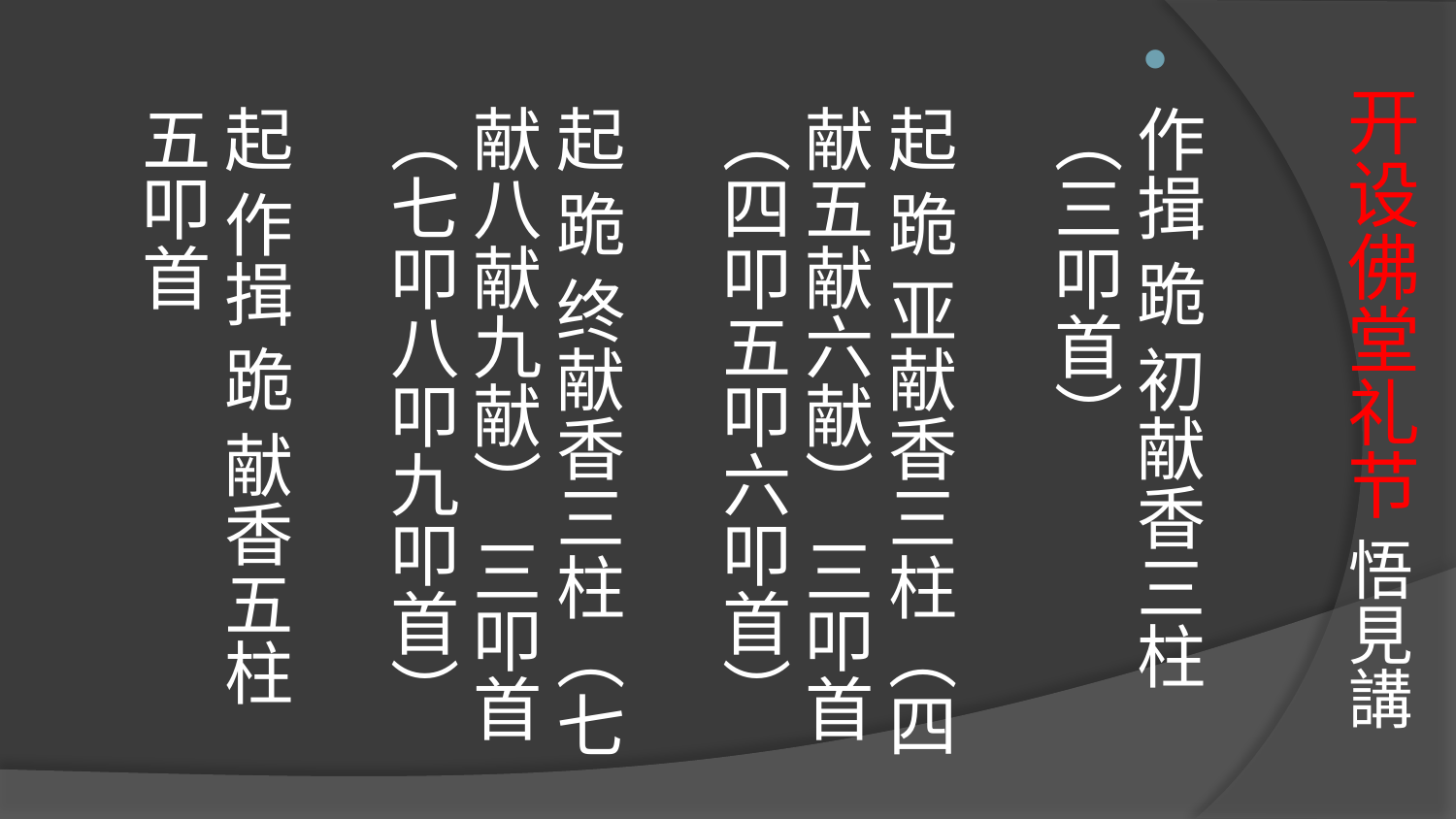

# 开设佛堂礼节 悟見講
作揖 跪 初献香三柱 （三叩首）
起 跪 亚献香三柱（四献五献六献） 三叩首（四叩五叩六叩首）
起 跪 终献香三柱（七献八献九献） 三叩首 （七叩八叩九叩首）
起 作揖 跪 献香五柱 五叩首